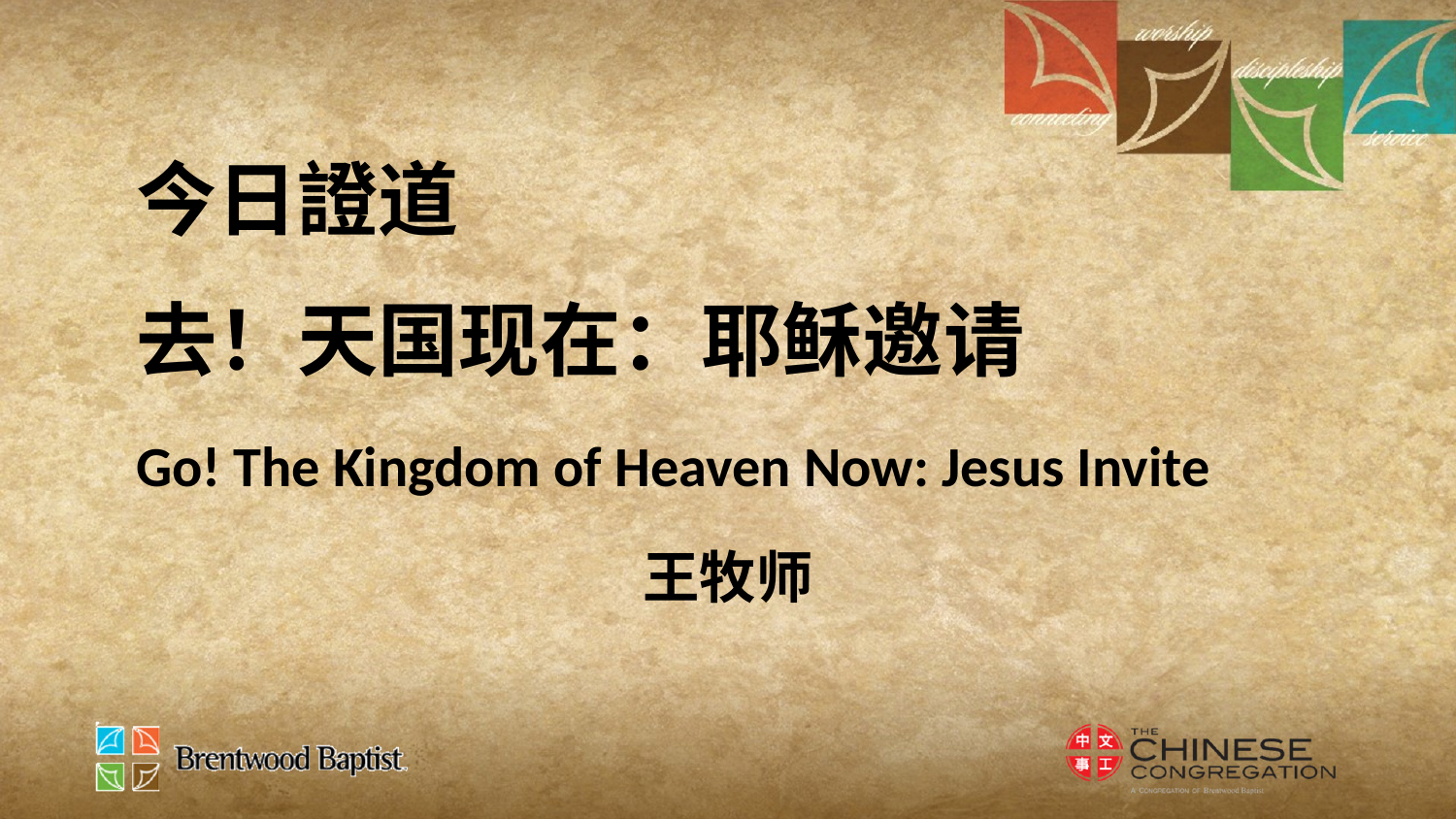

今日證道

去！天国现在：耶稣邀请

Go! The Kingdom of Heaven Now: Jesus Invite

王牧师